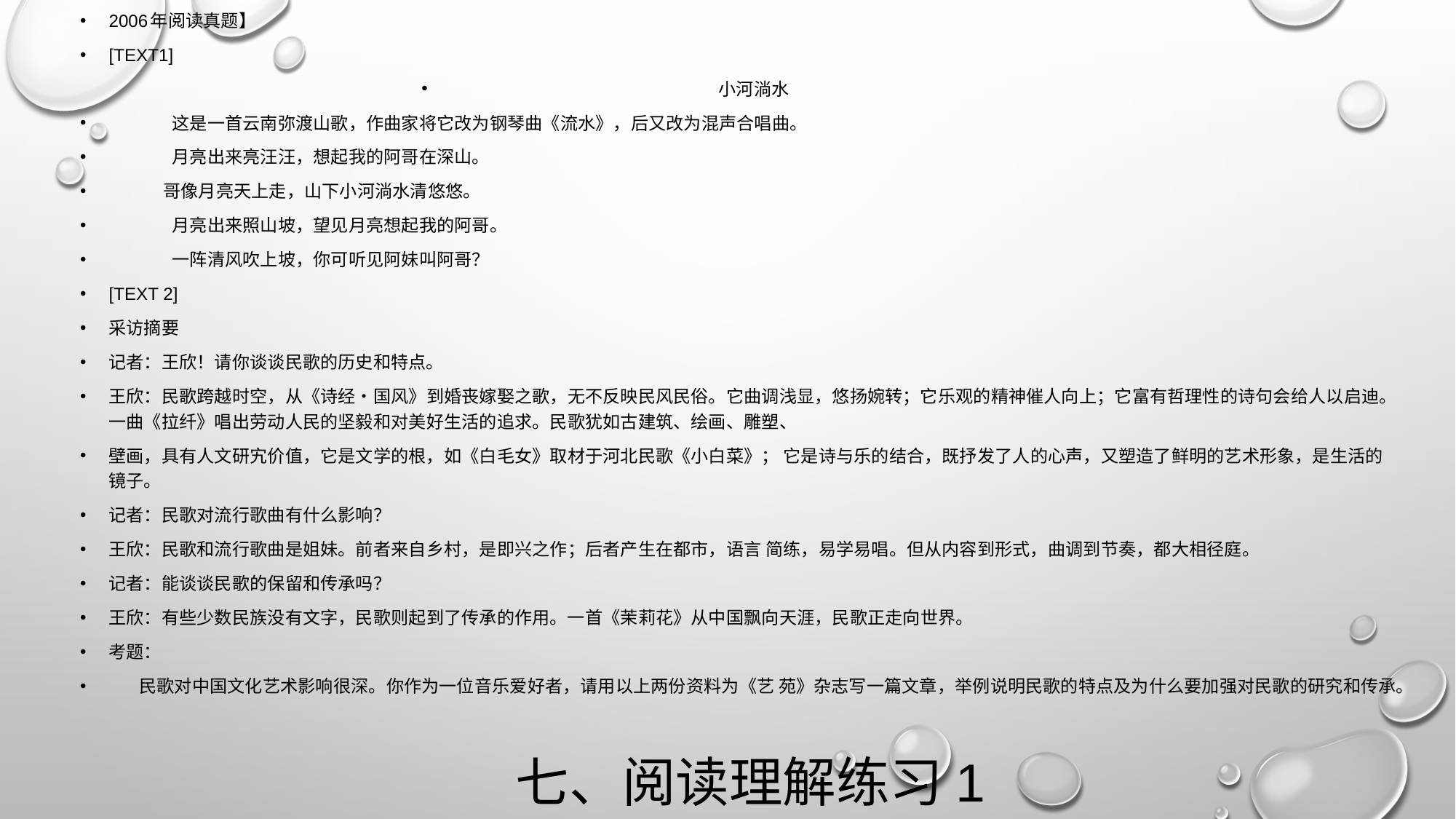

2006年阅读真题】
[TEXT1]
小河淌水
	这是一首云南弥渡山歌，作曲家将它改为钢琴曲《流水》，后又改为混声合唱曲。
	月亮出来亮汪汪，想起我的阿哥在深山。
             哥像月亮天上走，山下小河淌水清悠悠。
	月亮出来照山坡，望见月亮想起我的阿哥。
	一阵清风吹上坡，你可听见阿妹叫阿哥？
[TEXT 2]
采访摘要
记者：王欣！请你谈谈民歌的历史和特点。
王欣：民歌跨越时空，从《诗经•国风》到婚丧嫁娶之歌，无不反映民风民俗。它曲调浅显，悠扬婉转；它乐观的精神催人向上；它富有哲理性的诗句会给人以启迪。一曲《拉纤》唱出劳动人民的坚毅和对美好生活的追求。民歌犹如古建筑、绘画、雕塑、
壁画，具有人文研宄价值，它是文学的根，如《白毛女》取材于河北民歌《小白菜》； 它是诗与乐的结合，既抒发了人的心声，又塑造了鲜明的艺术形象，是生活的镜子。
记者：民歌对流行歌曲有什么影响？
王欣：民歌和流行歌曲是姐妹。前者来自乡村，是即兴之作；后者产生在都市，语言 简练，易学易唱。但从内容到形式，曲调到节奏，都大相径庭。
记者：能谈谈民歌的保留和传承吗？
王欣：有些少数民族没有文字，民歌则起到了传承的作用。一首《茉莉花》从中国飘向天涯，民歌正走向世界。
考题：
       民歌对中国文化艺术影响很深。你作为一位音乐爱好者，请用以上两份资料为《艺 苑》杂志写一篇文章，举例说明民歌的特点及为什么要加强对民歌的研究和传承。

# 七、阅读理解练习1